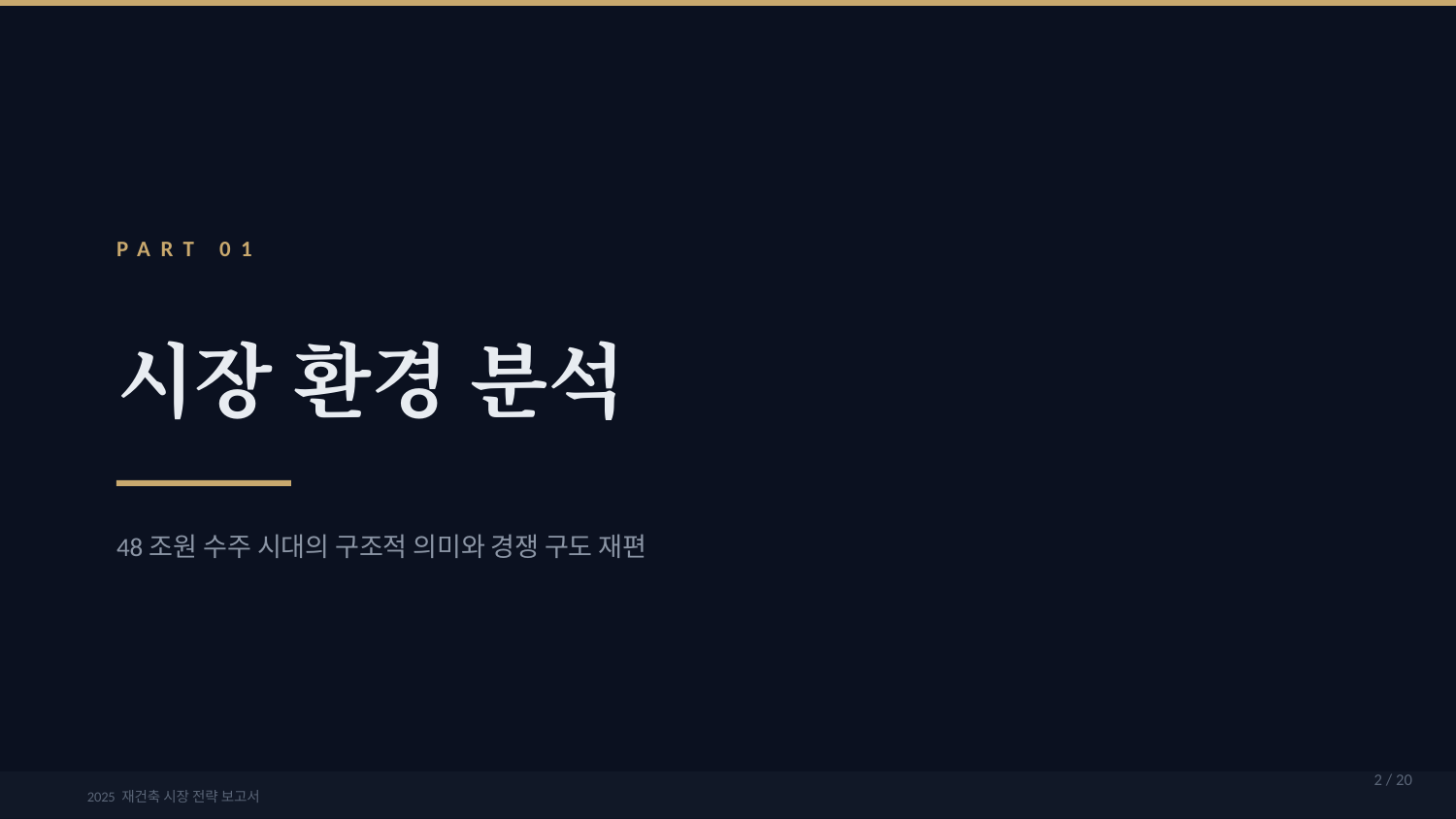

PART 01
시장 환경 분석

48조원 수주 시대의 구조적 의미와 경쟁 구도 재편
2 / 20

2025 재건축 시장 전략 보고서